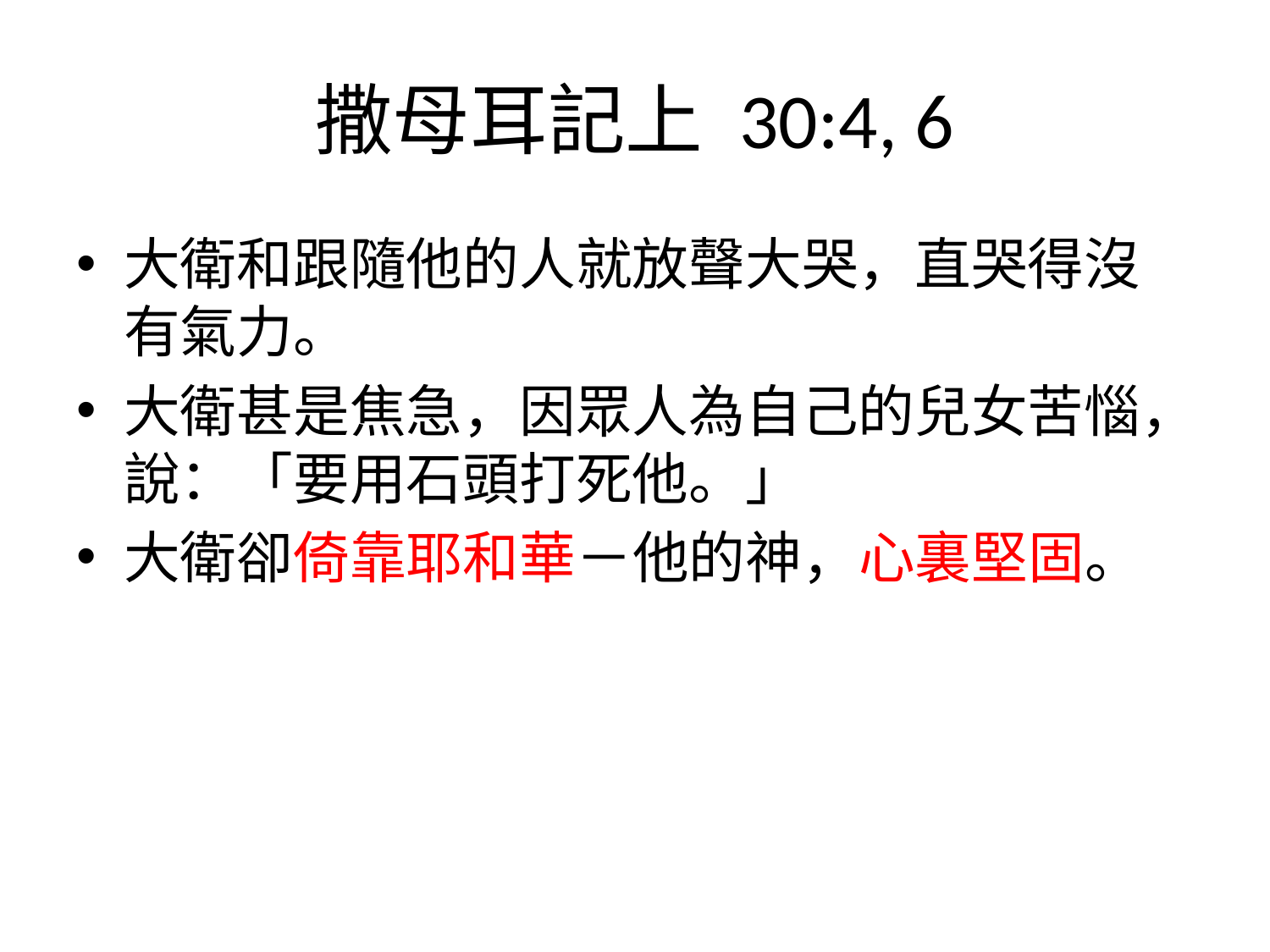

# 撒母耳記上‬ ‭30:4, 6
大衛和跟隨他的人就放聲大哭，直哭得沒有氣力。
大衛甚是焦急，因眾人為自己的兒女苦惱，說：「要用石頭打死他。」
大衛卻倚靠耶和華－他的神，心裏堅固。